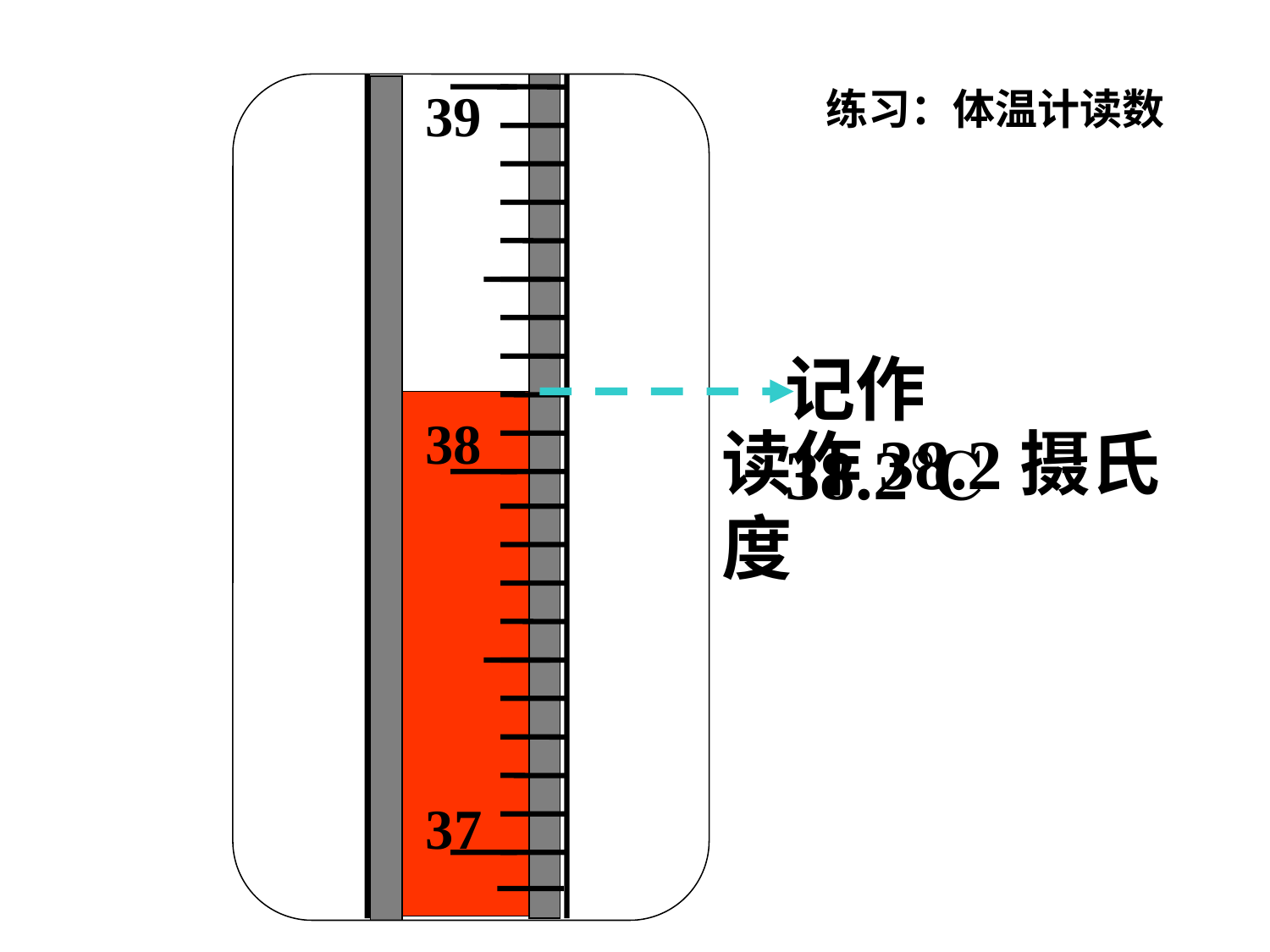

# 练习：体温计读数

39

38

37

记作38.2℃

读作38.2摄氏度